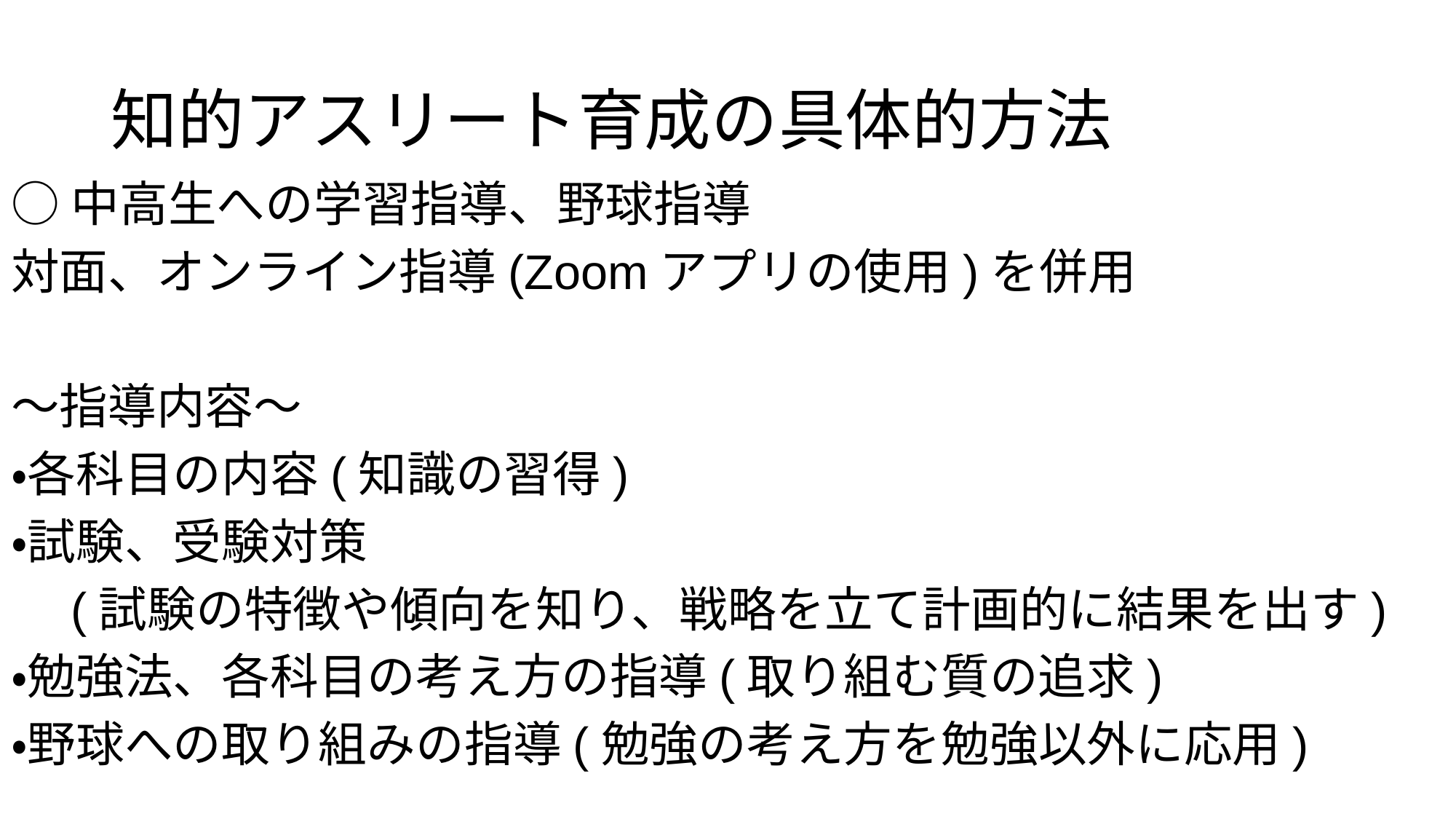

# 知的アスリート育成の具体的方法
○中高生への学習指導、野球指導
対面、オンライン指導(Zoomアプリの使用)を併用

〜指導内容〜
・各科目の内容(知識の習得)
・試験、受験対策
　(試験の特徴や傾向を知り、戦略を立て計画的に結果を出す)
・勉強法、各科目の考え方の指導(取り組む質の追求)
・野球への取り組みの指導(勉強の考え方を勉強以外に応用)